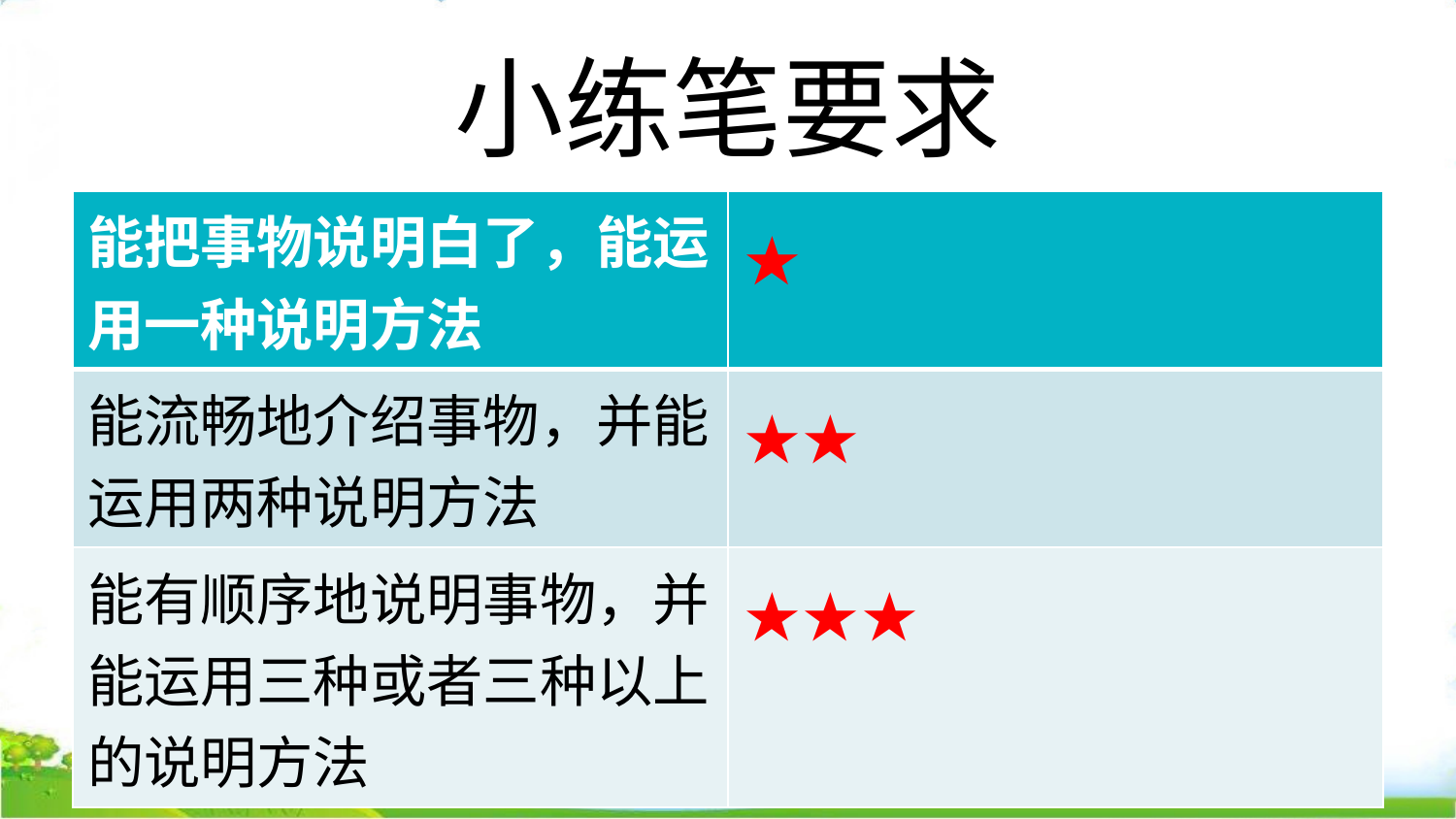

# 小练笔要求
| 能把事物说明白了，能运用一种说明方法 | ★ |
| --- | --- |
| 能流畅地介绍事物，并能运用两种说明方法 | ★★ |
| 能有顺序地说明事物，并能运用三种或者三种以上的说明方法 | ★★★ |